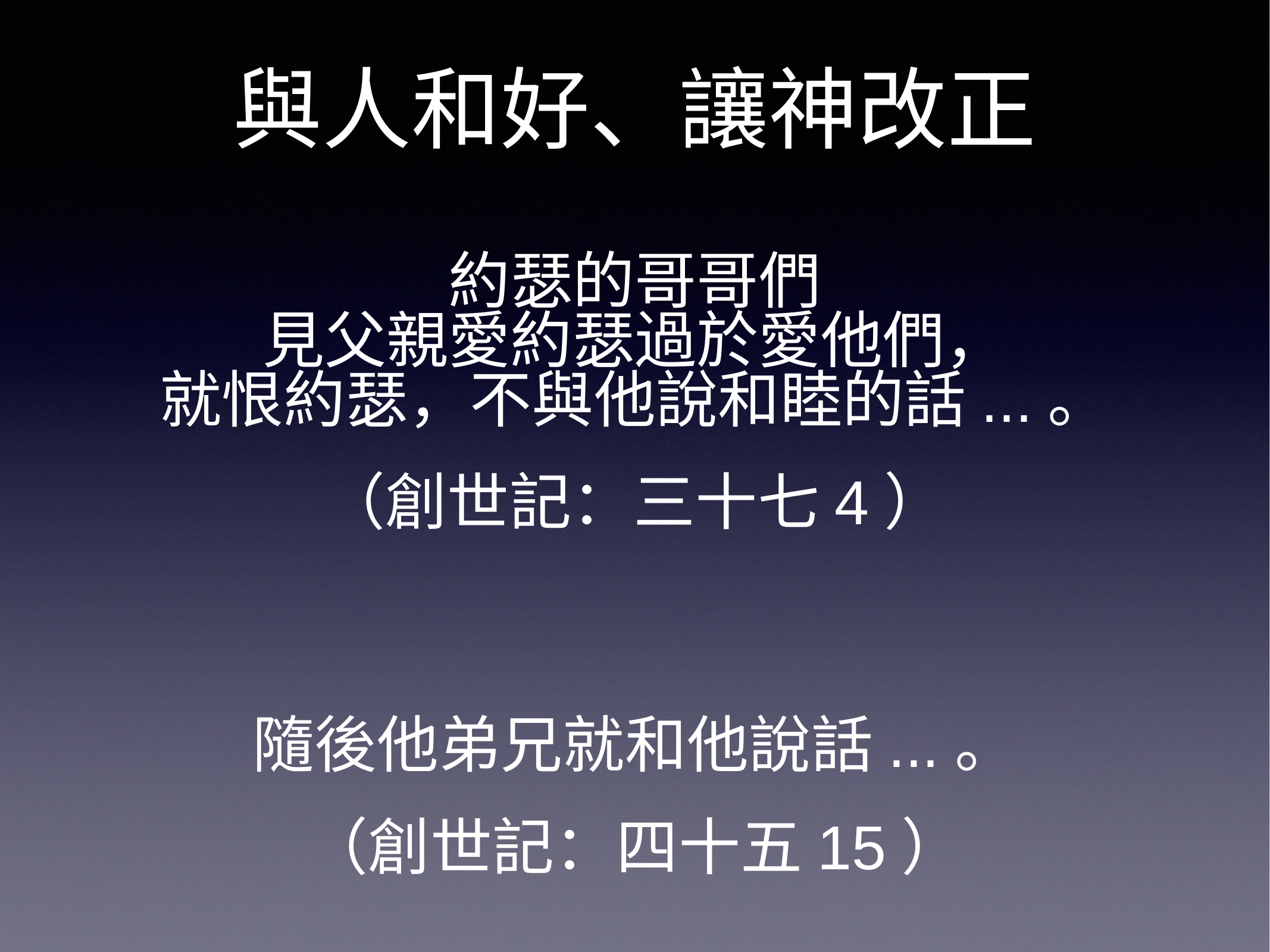

# 與人和好、讓神改正
約瑟的哥哥們
見父親愛約瑟過於愛他們，
就恨約瑟，不與他說和睦的話...。
（創世記：三十七4）
隨後他弟兄就和他說話...。
（創世記：四十五15）